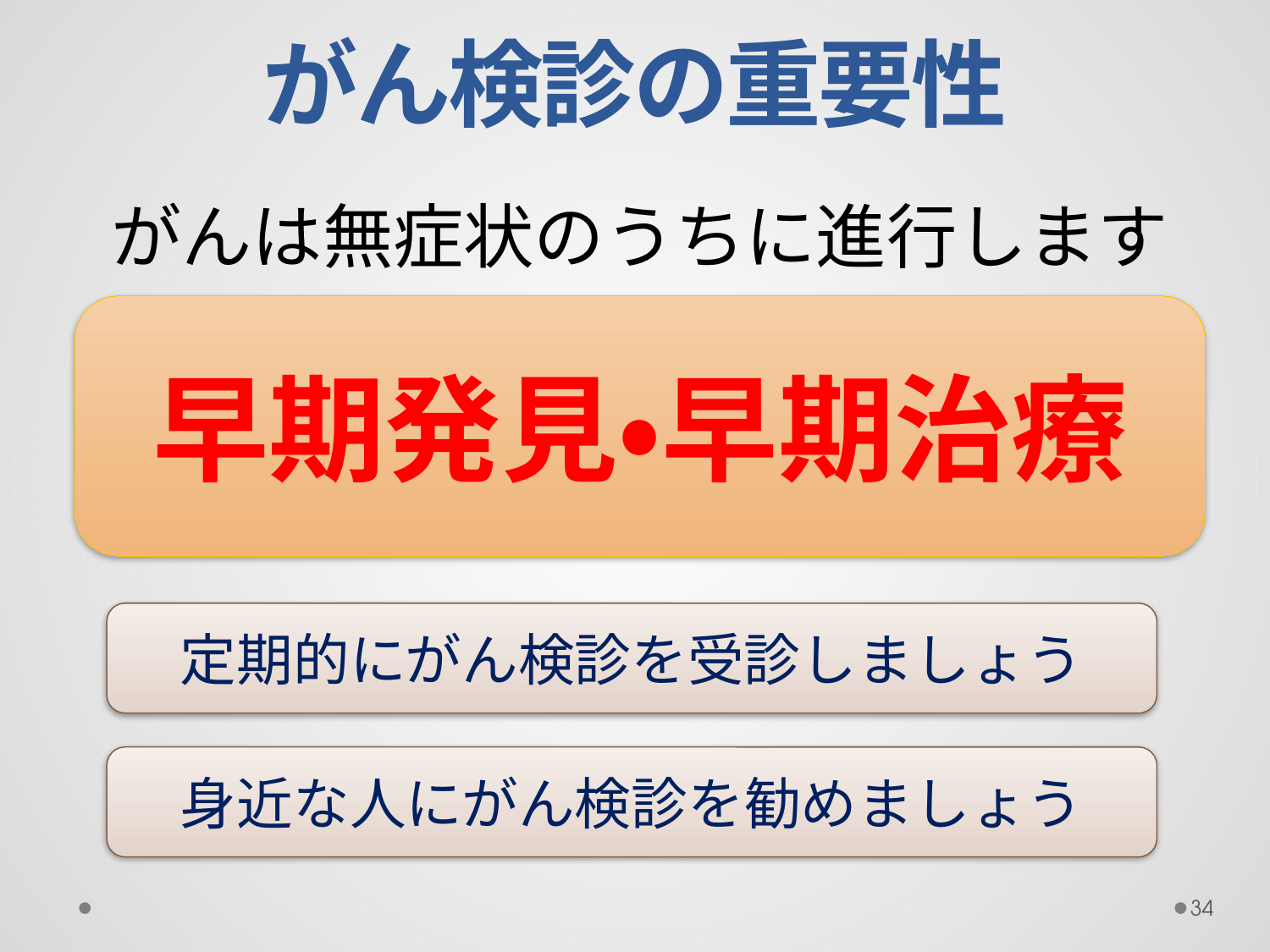

# がん検診の重要性
がんは無症状のうちに進行します
早期発見・早期治療
定期的にがん検診を受診しましょう
身近な人にがん検診を勧めましょう
34